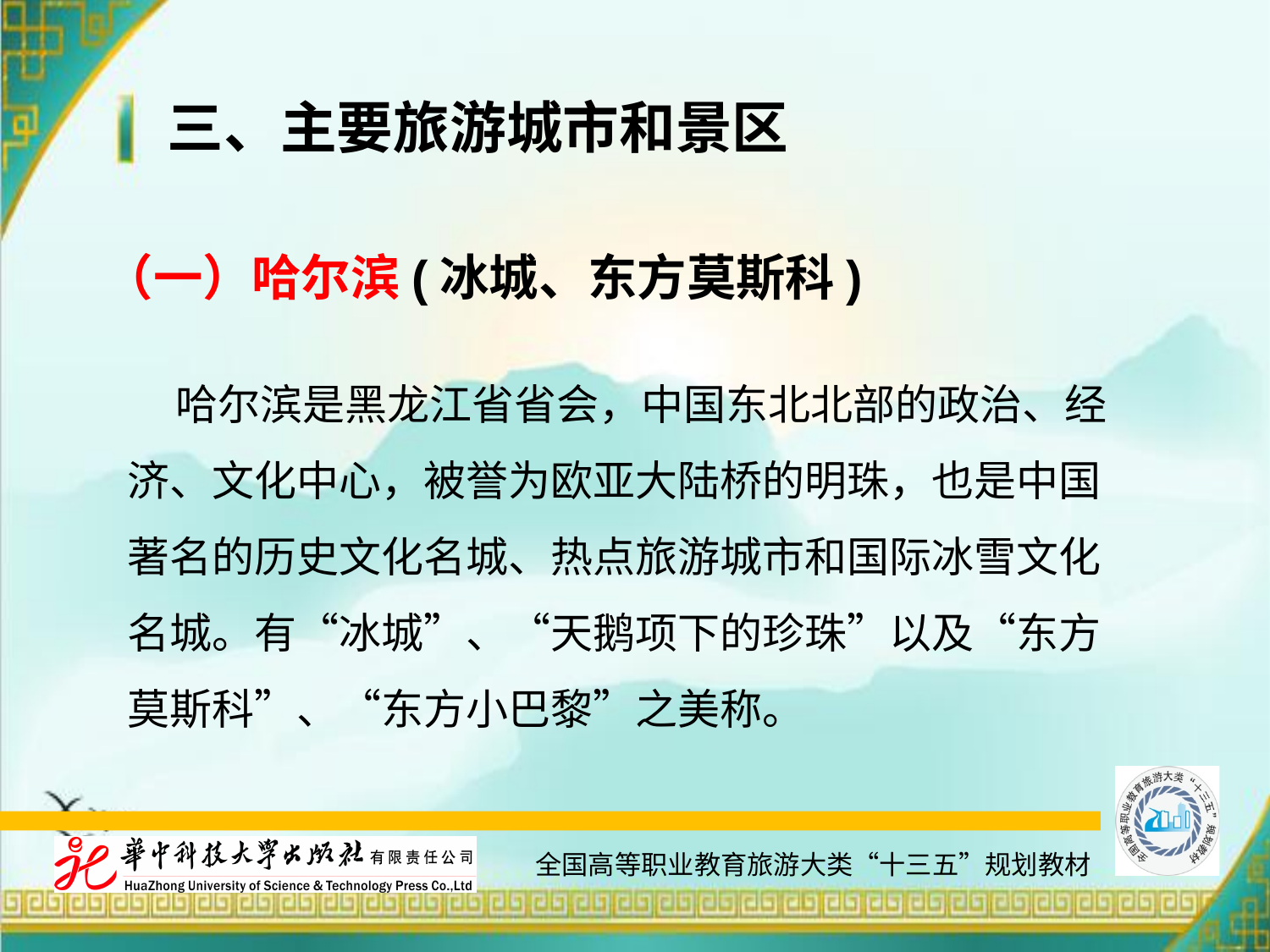

三、主要旅游城市和景区
（一）哈尔滨(冰城、东方莫斯科)
    哈尔滨是黑龙江省省会，中国东北北部的政治、经济、文化中心，被誉为欧亚大陆桥的明珠，也是中国著名的历史文化名城、热点旅游城市和国际冰雪文化名城。有“冰城”、“天鹅项下的珍珠”以及“东方莫斯科”、“东方小巴黎”之美称。